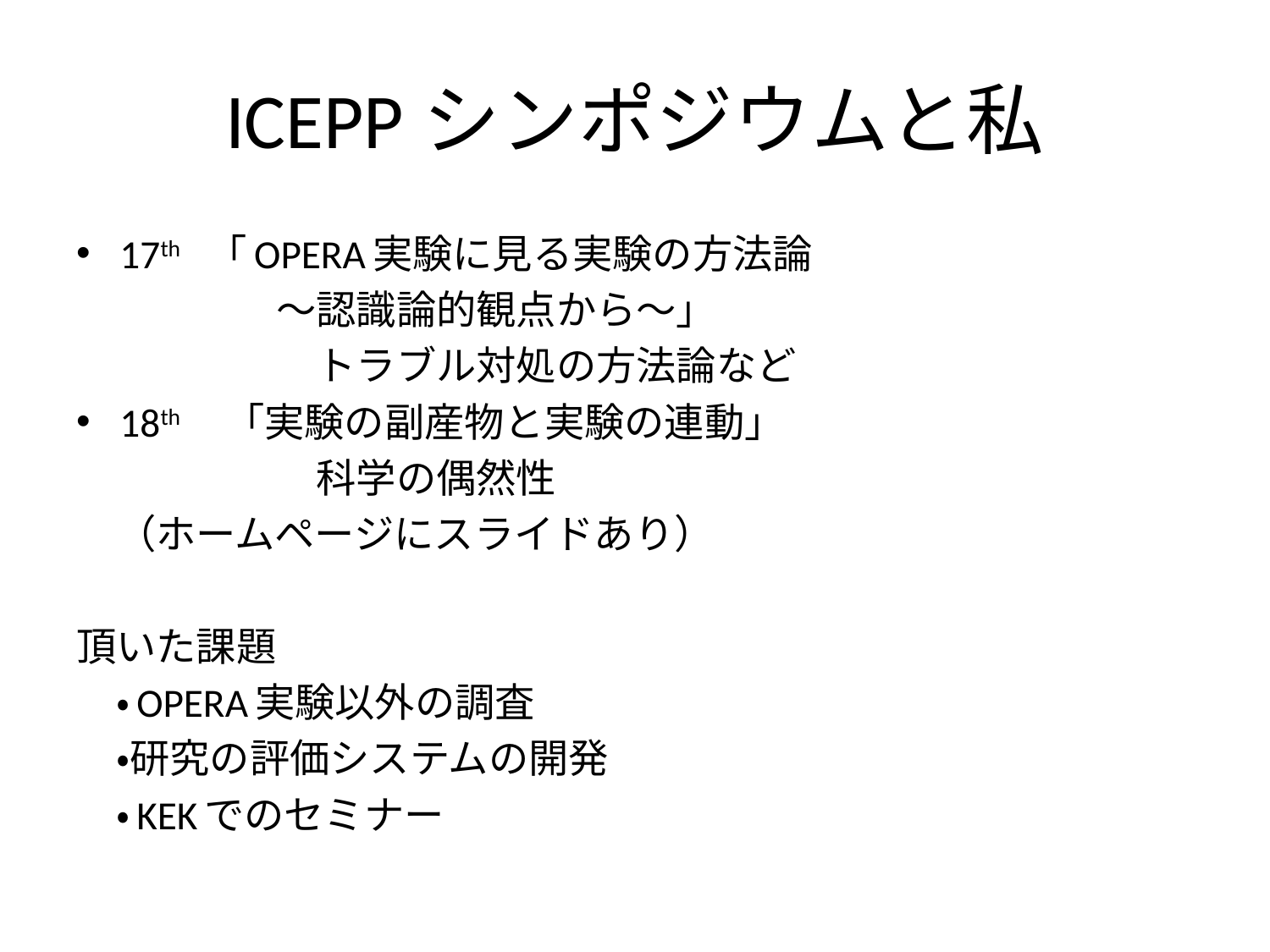

# ICEPPシンポジウムと私
17th　「OPERA実験に見る実験の方法論
　　　　　～認識論的観点から～」
　　　　　　トラブル対処の方法論など
18th　「実験の副産物と実験の連動」
　　　　　　科学の偶然性
　（ホームページにスライドあり）

頂いた課題
　・OPERA実験以外の調査
　・研究の評価システムの開発
　・KEKでのセミナー